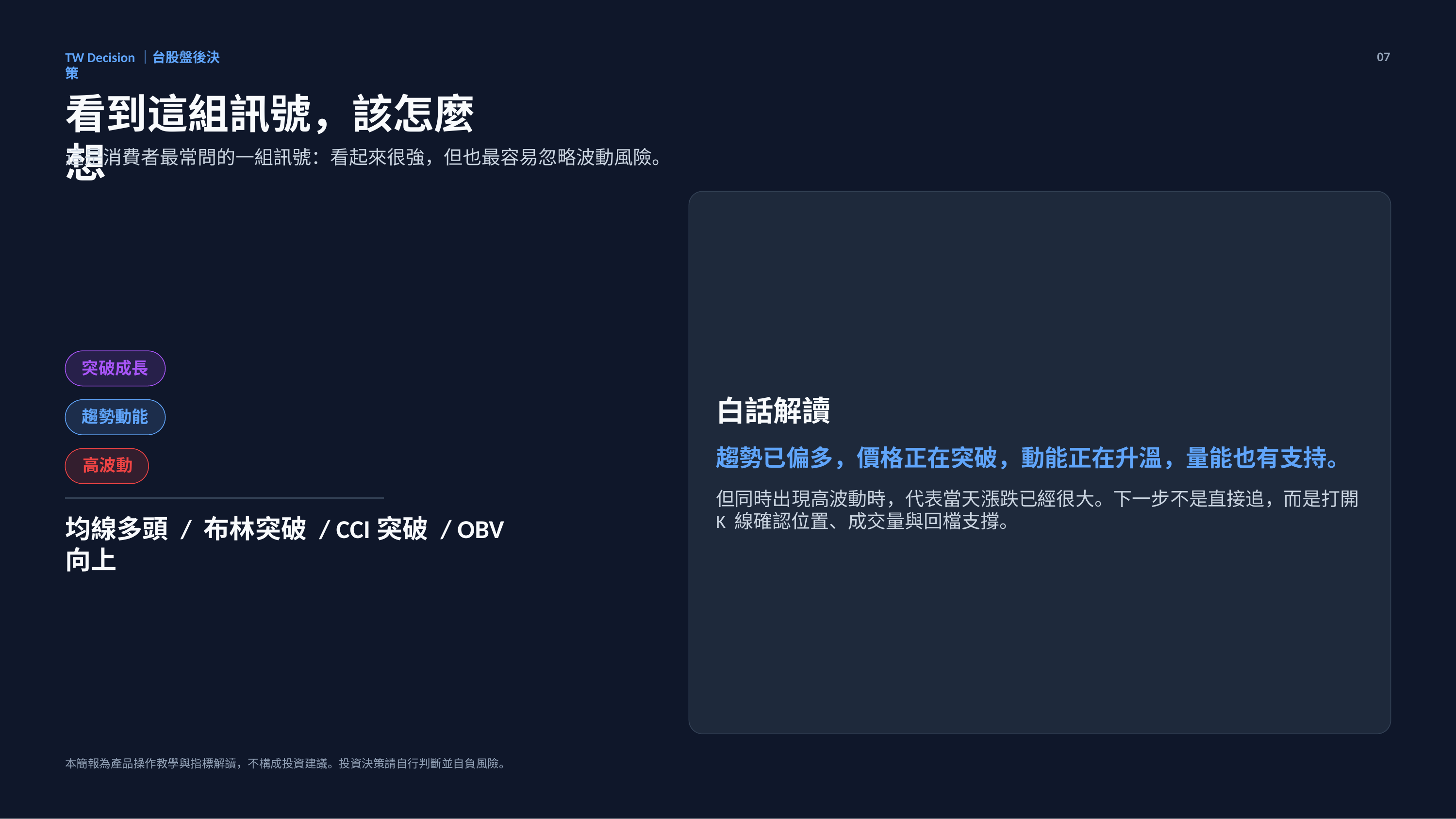

TW Decision｜台股盤後決策
07
看到這組訊號，該怎麼想
這是消費者最常問的一組訊號：看起來很強，但也最容易忽略波動風險。

突破成長
白話解讀

趨勢動能
趨勢已偏多，價格正在突破，動能正在升溫，量能也有支持。

高波動
但同時出現高波動時，代表當天漲跌已經很大。下一步不是直接追，而是打開 K 線確認位置、成交量與回檔支撐。

均線多頭 / 布林突破 / CCI突破 / OBV向上
本簡報為產品操作教學與指標解讀，不構成投資建議。投資決策請自行判斷並自負風險。